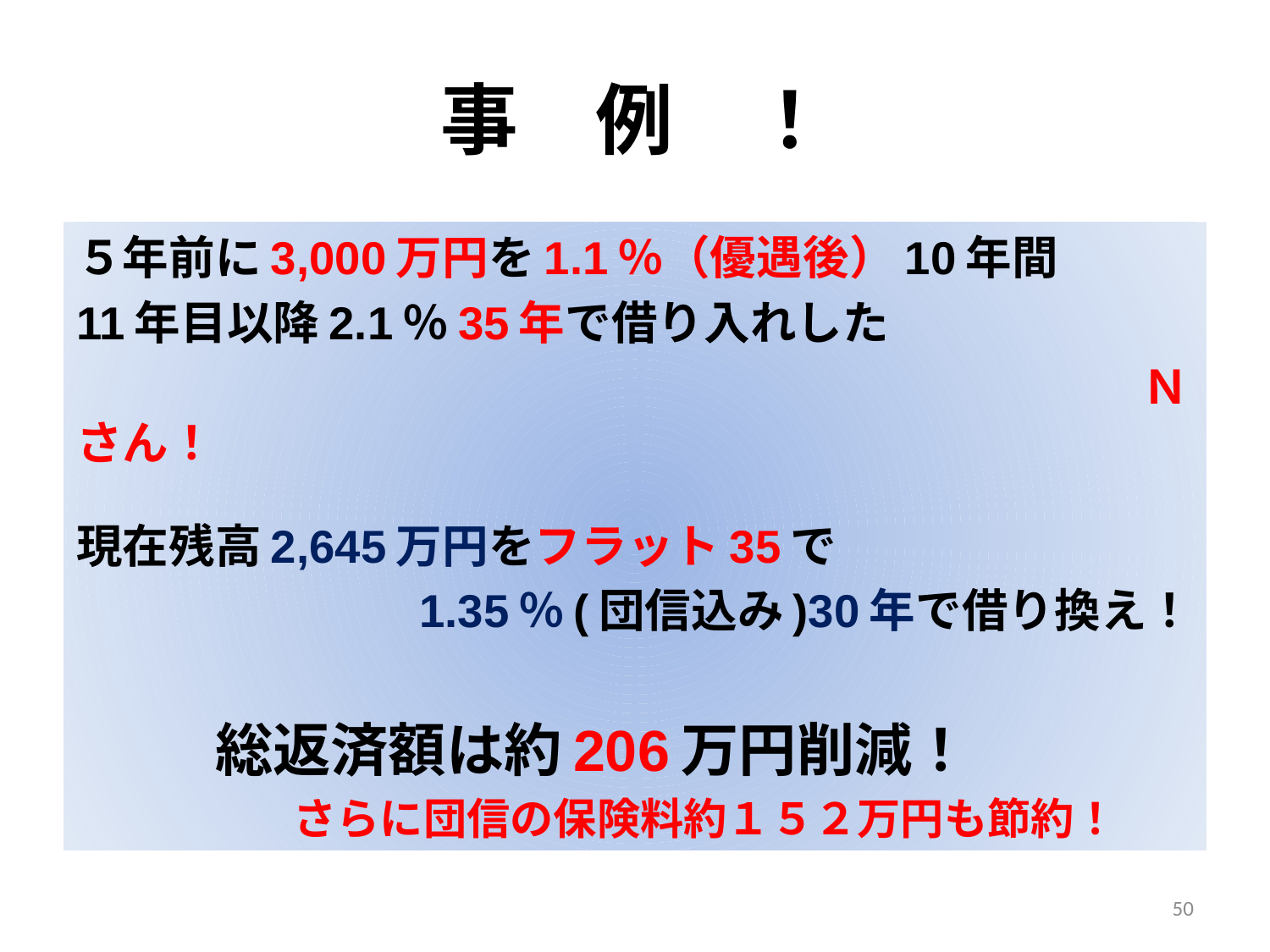

# 事　例　！
５年前に3,000万円を1.1％（優遇後）10年間
11年目以降2.1％35年で借り入れした
　　　　　　　　　　　　　　　　　　　　　　　Ｎさん！

現在残高2,645万円をフラット35で
1.35％(団信込み)30年で借り換え！

　　　総返済額は約206万円削減！
　　　　　さらに団信の保険料約１５２万円も節約！
50